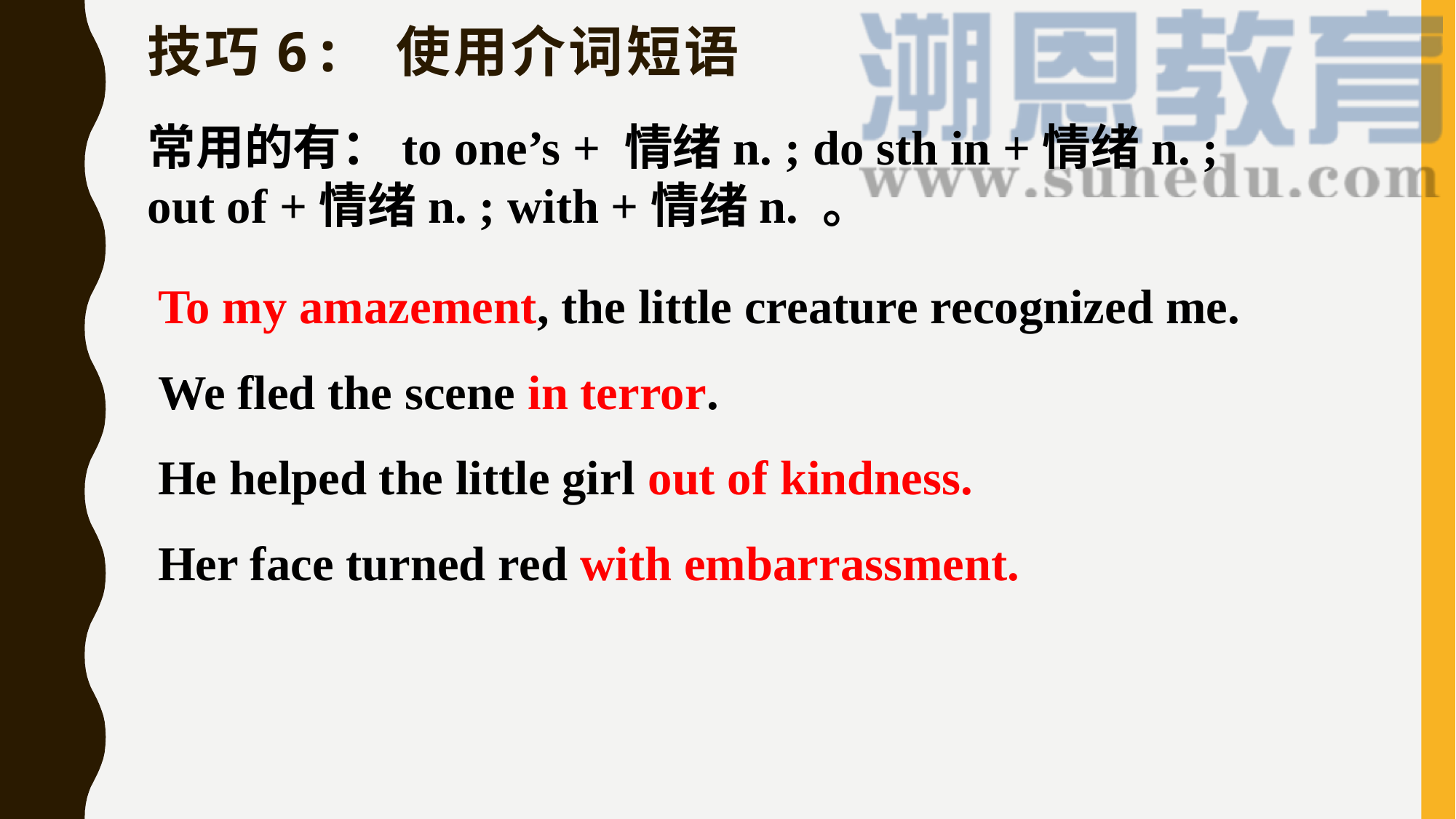

技巧6: 使用介词短语
常用的有：to one’s + 情绪n. ; do sth in +情绪n. ;
out of +情绪n. ; with +情绪n. 。
To my amazement, the little creature recognized me.
We fled the scene in terror.
He helped the little girl out of kindness.
Her face turned red with embarrassment.